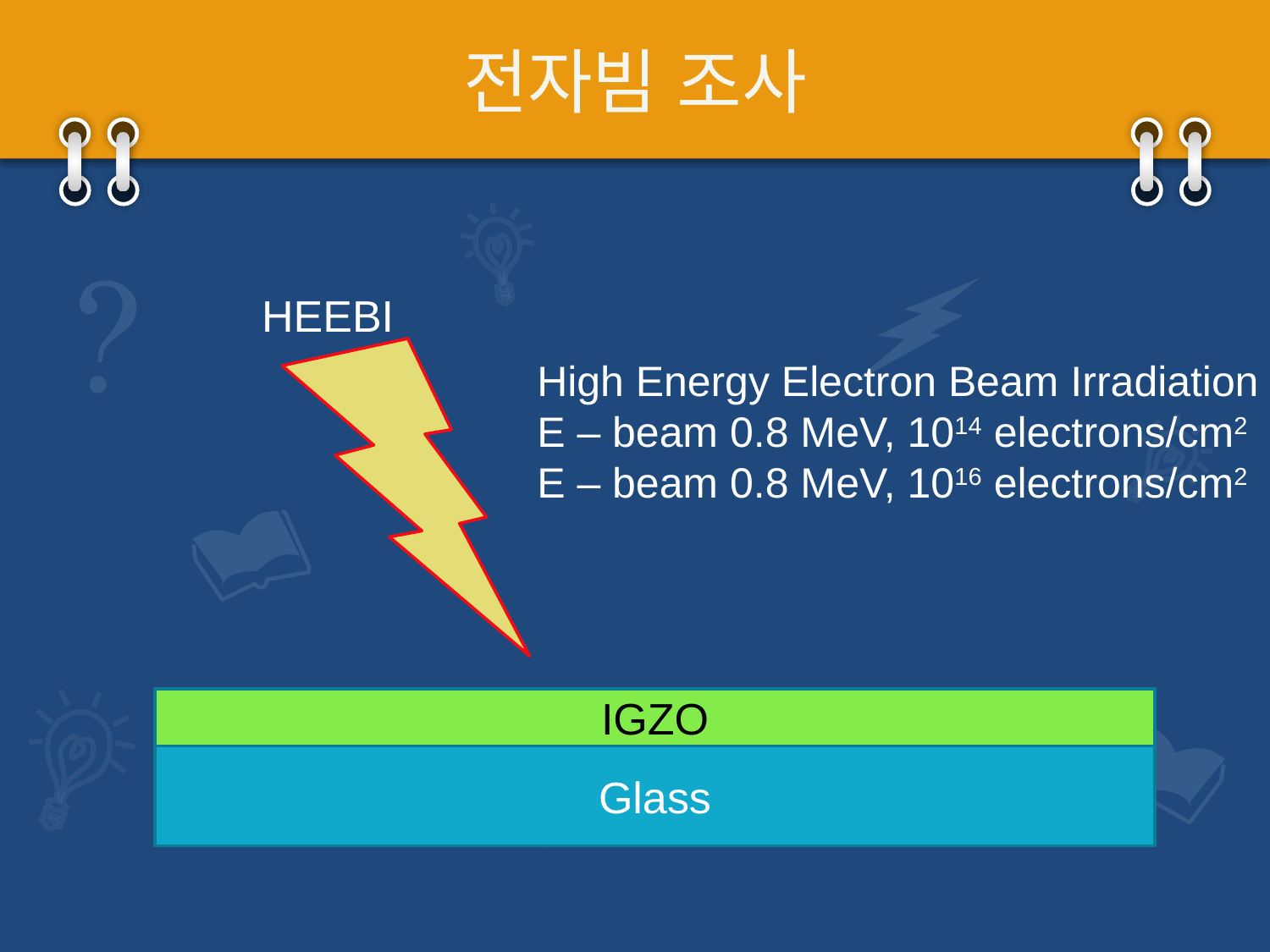

# 전자빔 조사
HEEBI

High Energy Electron Beam Irradiation
E – beam 0.8 MeV, 1014 electrons/cm2
E – beam 0.8 MeV, 1016 electrons/cm2

IGZO
Glass